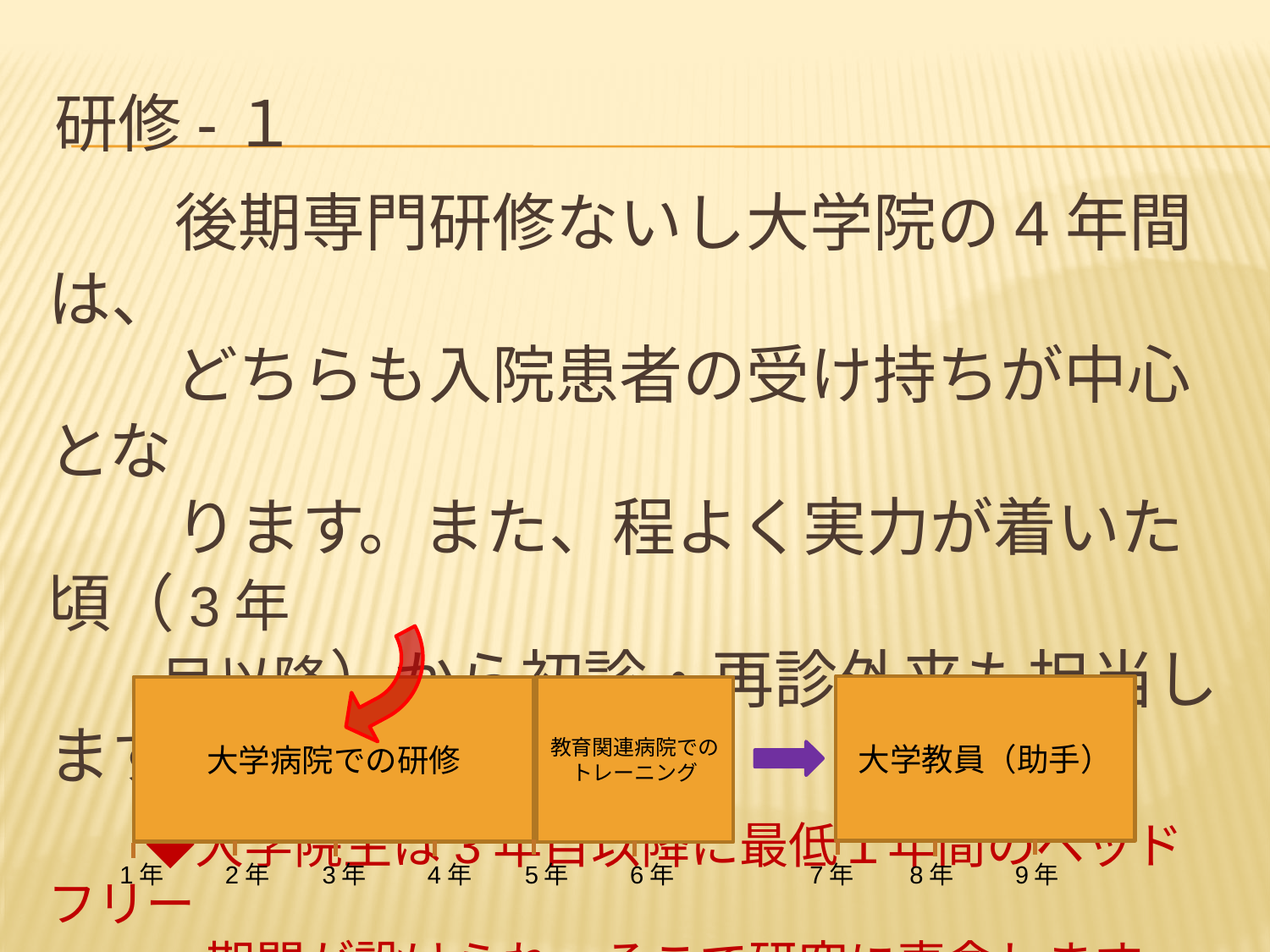

# 研修-１
　　後期専門研修ないし大学院の4年間は、
　　どちらも入院患者の受け持ちが中心とな
　　ります。また、程よく実力が着いた頃（3年
　　目以降）から初診・再診外来も担当します。

　　◆大学院生は3年目以降に最低１年間のベッドフリー
　　　 期間が設けられ、そこで研究に専念します。

大学教員（助手）
大学病院での研修
教育関連病院でのトレーニング

　　1年　　 2年　    3年　　 4年　    5年　　 6年　　 　         7年　　8年　　 9年